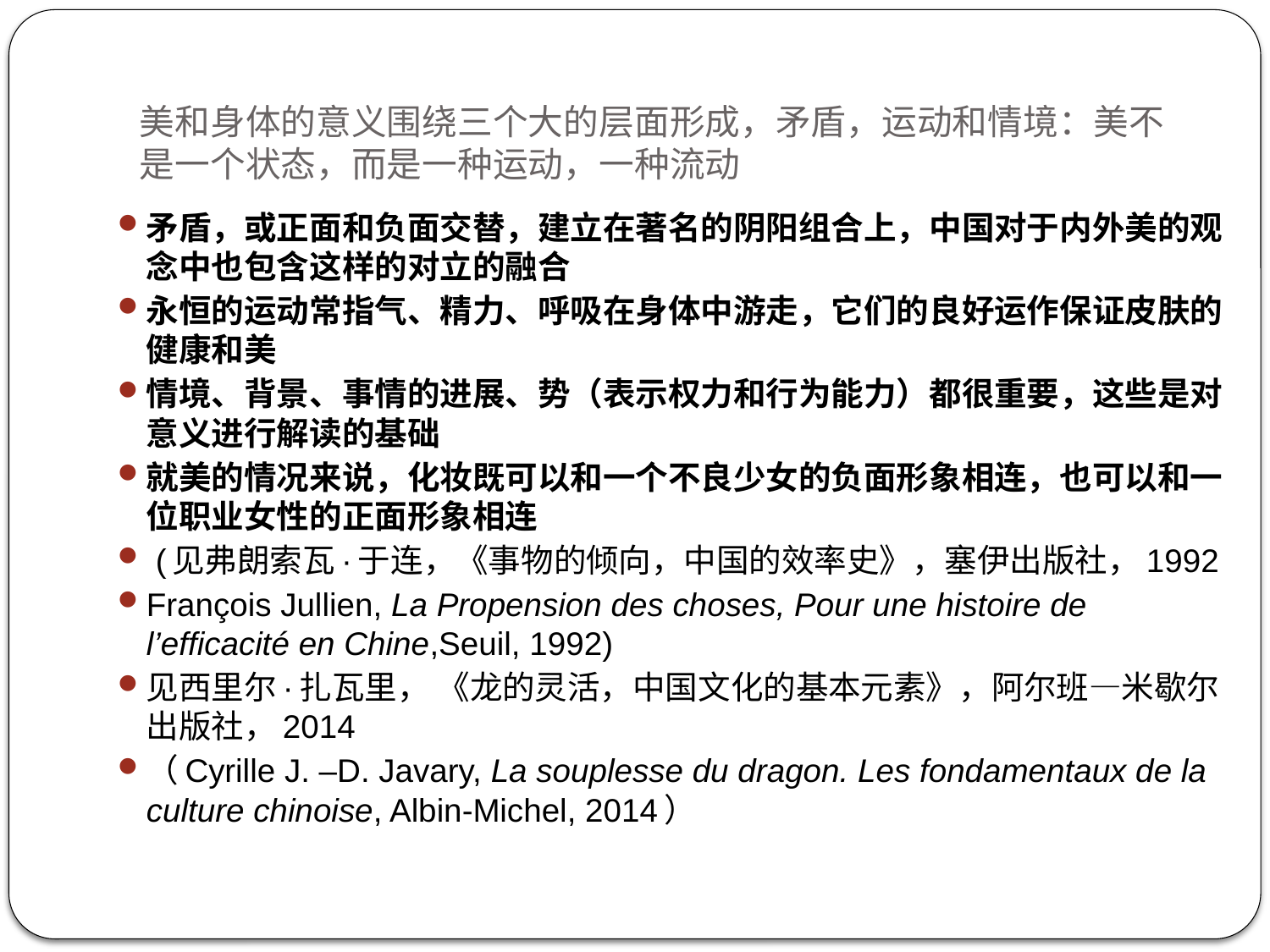

# 美和身体的意义围绕三个大的层面形成，矛盾，运动和情境：美不是一个状态，而是一种运动，一种流动
矛盾，或正面和负面交替，建立在著名的阴阳组合上，中国对于内外美的观念中也包含这样的对立的融合
永恒的运动常指气、精力、呼吸在身体中游走，它们的良好运作保证皮肤的健康和美
情境、背景、事情的进展、势（表示权力和行为能力）都很重要，这些是对意义进行解读的基础
就美的情况来说，化妆既可以和一个不良少女的负面形象相连，也可以和一位职业女性的正面形象相连
 (见弗朗索瓦·于连，《事物的倾向，中国的效率史》，塞伊出版社，1992
François Jullien, La Propension des choses, Pour une histoire de l’efficacité en Chine,Seuil, 1992)
见西里尔·扎瓦里， 《龙的灵活，中国文化的基本元素》，阿尔班—米歇尔出版社，2014
（Cyrille J. –D. Javary, La souplesse du dragon. Les fondamentaux de la culture chinoise, Albin-Michel, 2014）